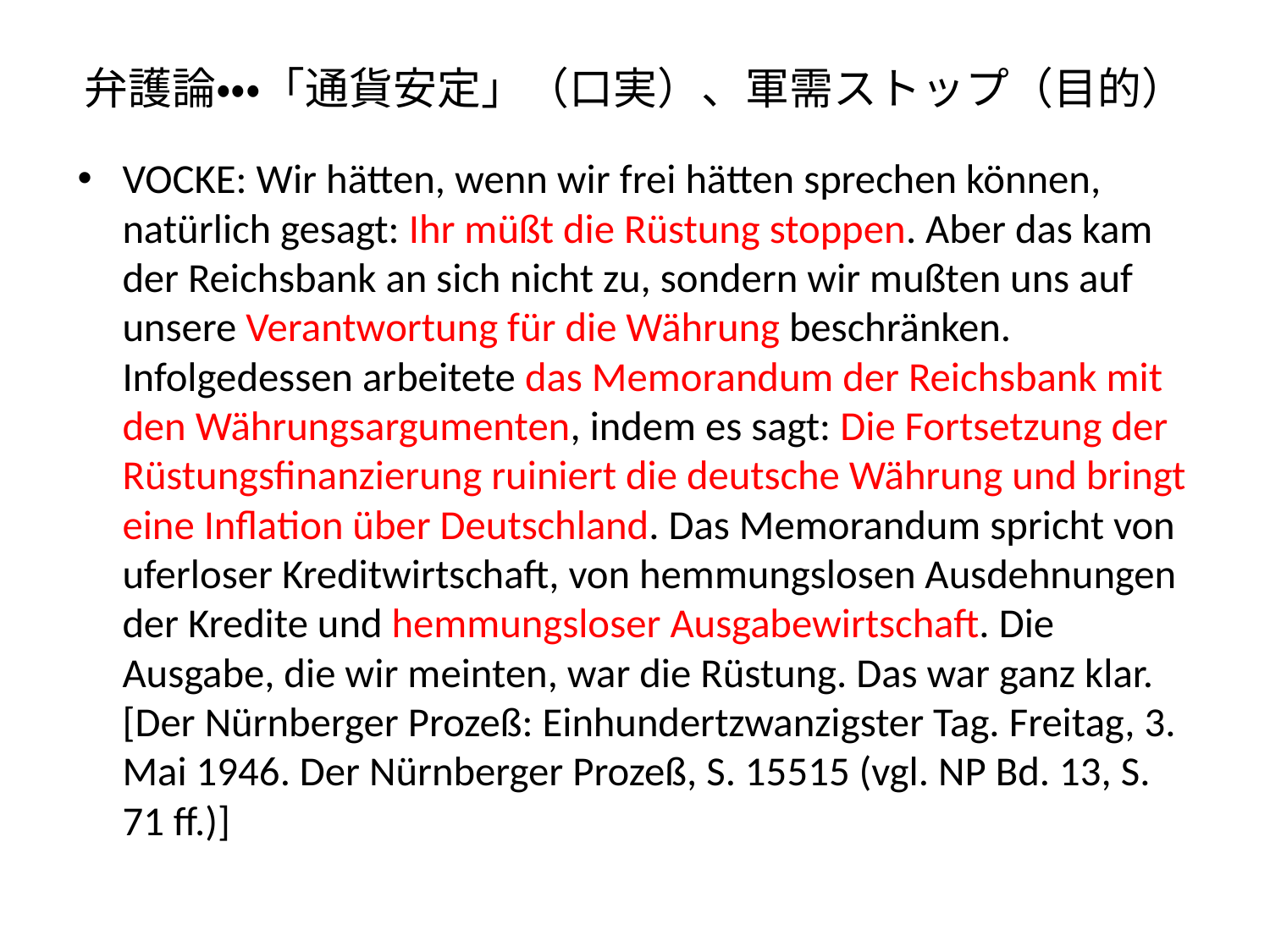

# 弁護論・・・「通貨安定」（口実）、軍需ストップ（目的）
VOCKE: Wir hätten, wenn wir frei hätten sprechen können, natürlich gesagt: Ihr müßt die Rüstung stoppen. Aber das kam der Reichsbank an sich nicht zu, sondern wir mußten uns auf unsere Verantwortung für die Währung beschränken. Infolgedessen arbeitete das Memorandum der Reichsbank mit den Währungsargumenten, indem es sagt: Die Fortsetzung der Rüstungsfinanzierung ruiniert die deutsche Währung und bringt eine Inflation über Deutschland. Das Memorandum spricht von uferloser Kreditwirtschaft, von hemmungslosen Ausdehnungen der Kredite und hemmungsloser Ausgabewirtschaft. Die Ausgabe, die wir meinten, war die Rüstung. Das war ganz klar. [Der Nürnberger Prozeß: Einhundertzwanzigster Tag. Freitag, 3. Mai 1946. Der Nürnberger Prozeß, S. 15515 (vgl. NP Bd. 13, S. 71 ff.)]